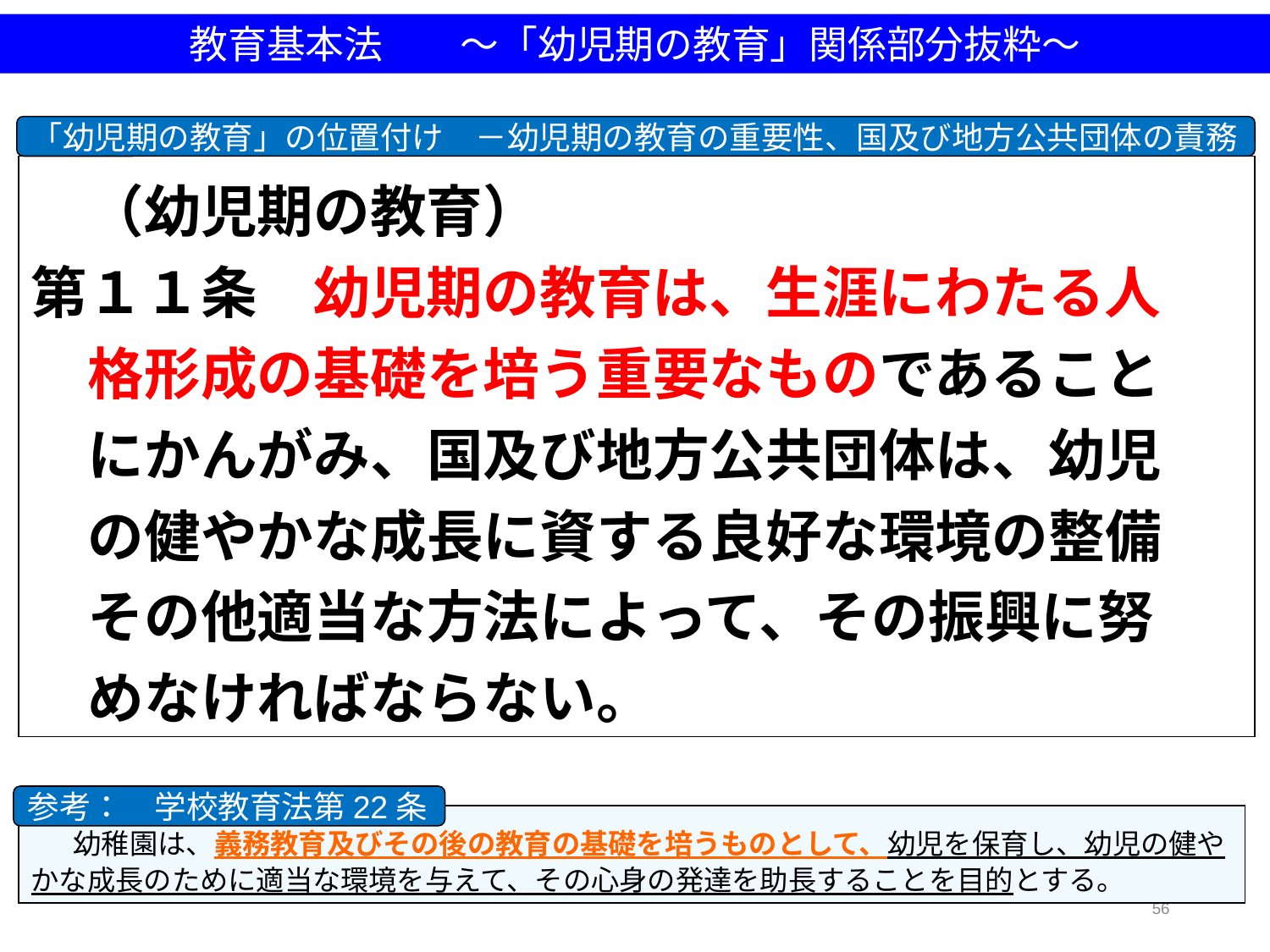

教育基本法　　～「幼児期の教育」関係部分抜粋～
「幼児期の教育」の位置付け　－幼児期の教育の重要性、国及び地方公共団体の責務
　（幼児期の教育）
第１１条　幼児期の教育は、生涯にわたる人
　格形成の基礎を培う重要なものであること
　にかんがみ、国及び地方公共団体は、幼児
　の健やかな成長に資する良好な環境の整備
　その他適当な方法によって、その振興に努
　めなければならない。
参考：　学校教育法第22条
　幼稚園は、義務教育及びその後の教育の基礎を培うものとして、幼児を保育し、幼児の健やかな成長のために適当な環境を与えて、その心身の発達を助長することを目的とする。
56